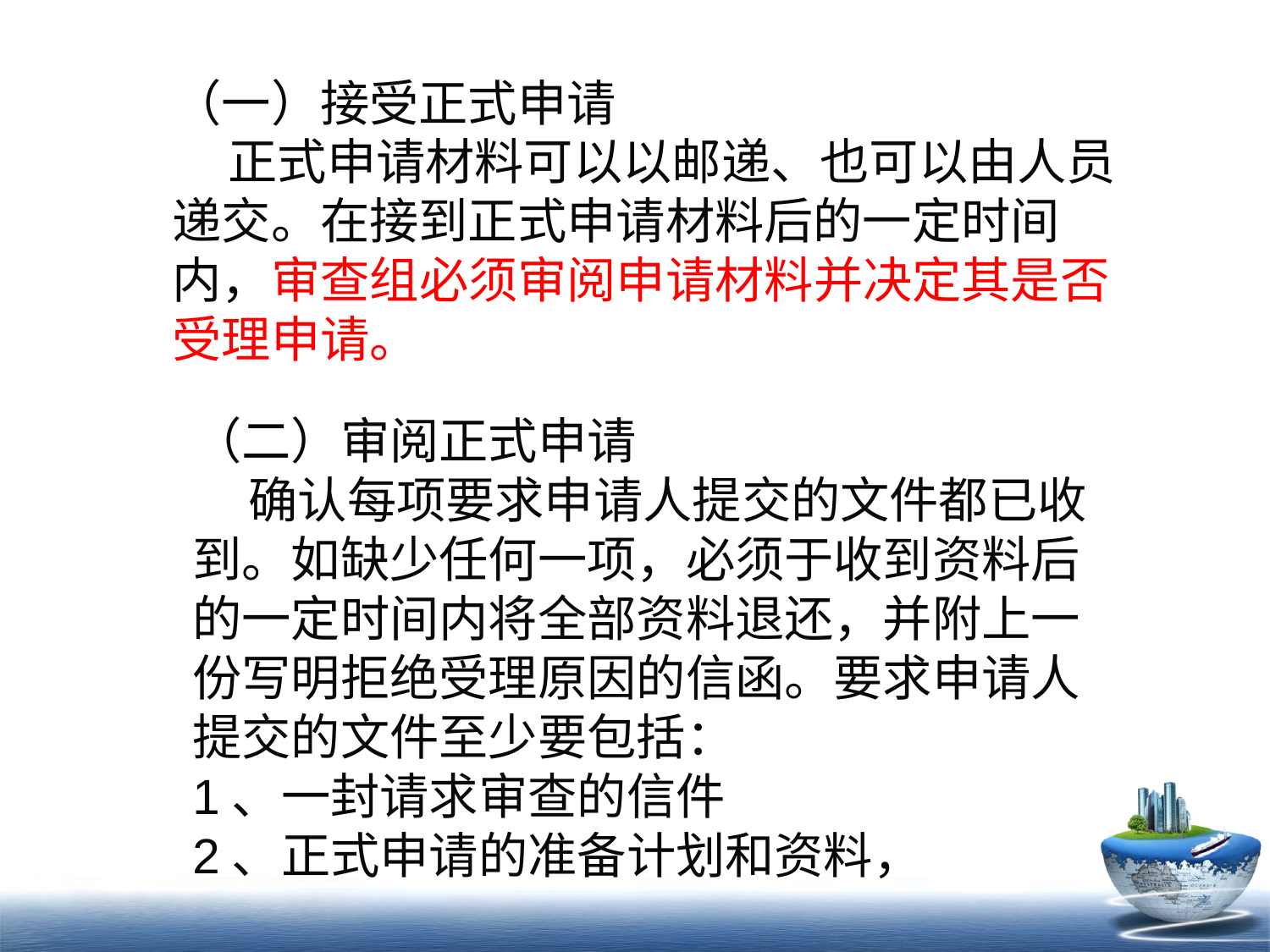

（一）接受正式申请
    正式申请材料可以以邮递、也可以由人员递交。在接到正式申请材料后的一定时间内，审查组必须审阅申请材料并决定其是否受理申请。
（二）审阅正式申请
    确认每项要求申请人提交的文件都已收到。如缺少任何一项，必须于收到资料后的一定时间内将全部资料退还，并附上一份写明拒绝受理原因的信函。要求申请人提交的文件至少要包括：
1、一封请求审查的信件
2、正式申请的准备计划和资料，